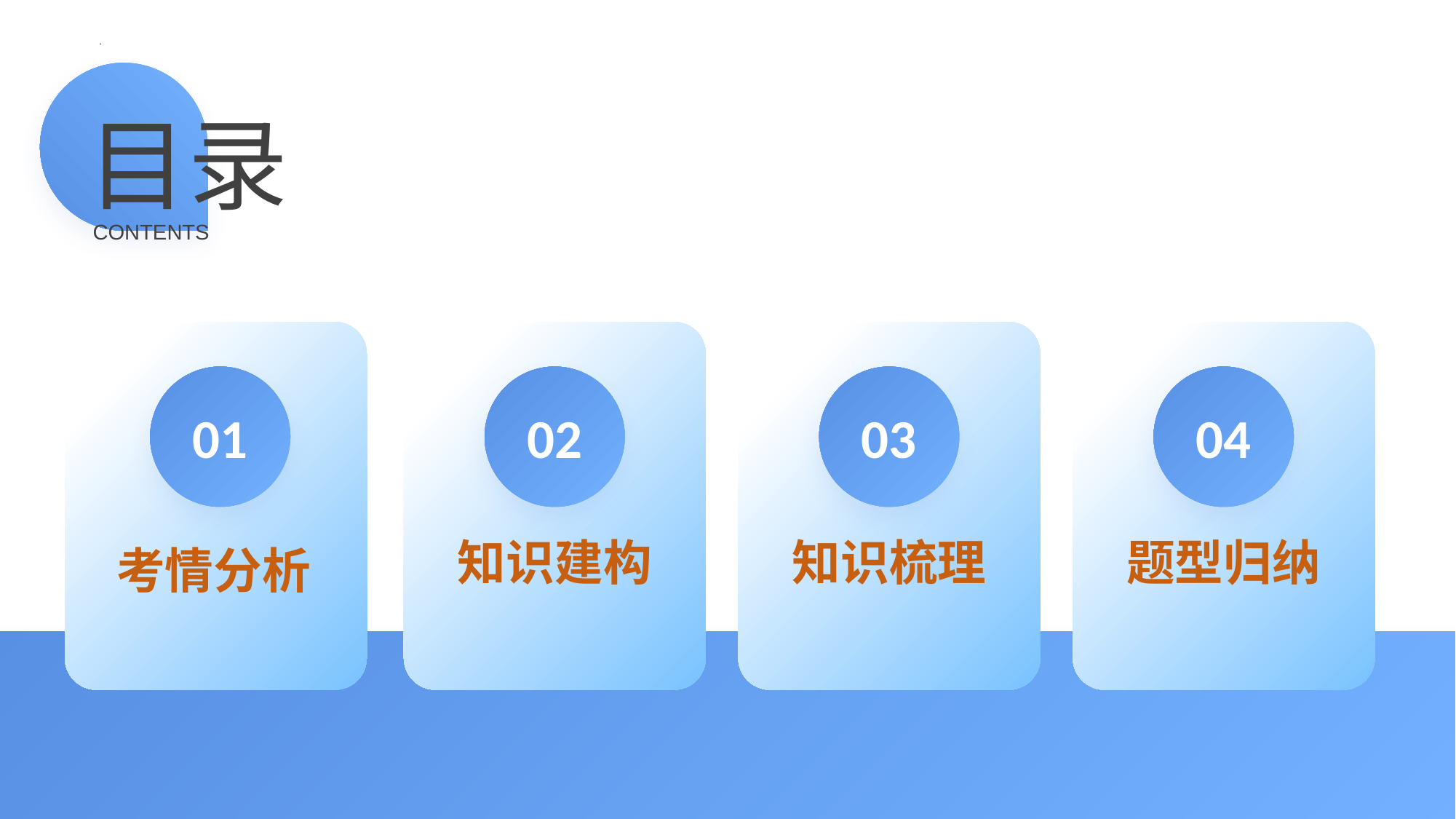

目录
CONTENTS

01
02
03
04
知识建构
知识梳理
题型归纳
考情分析